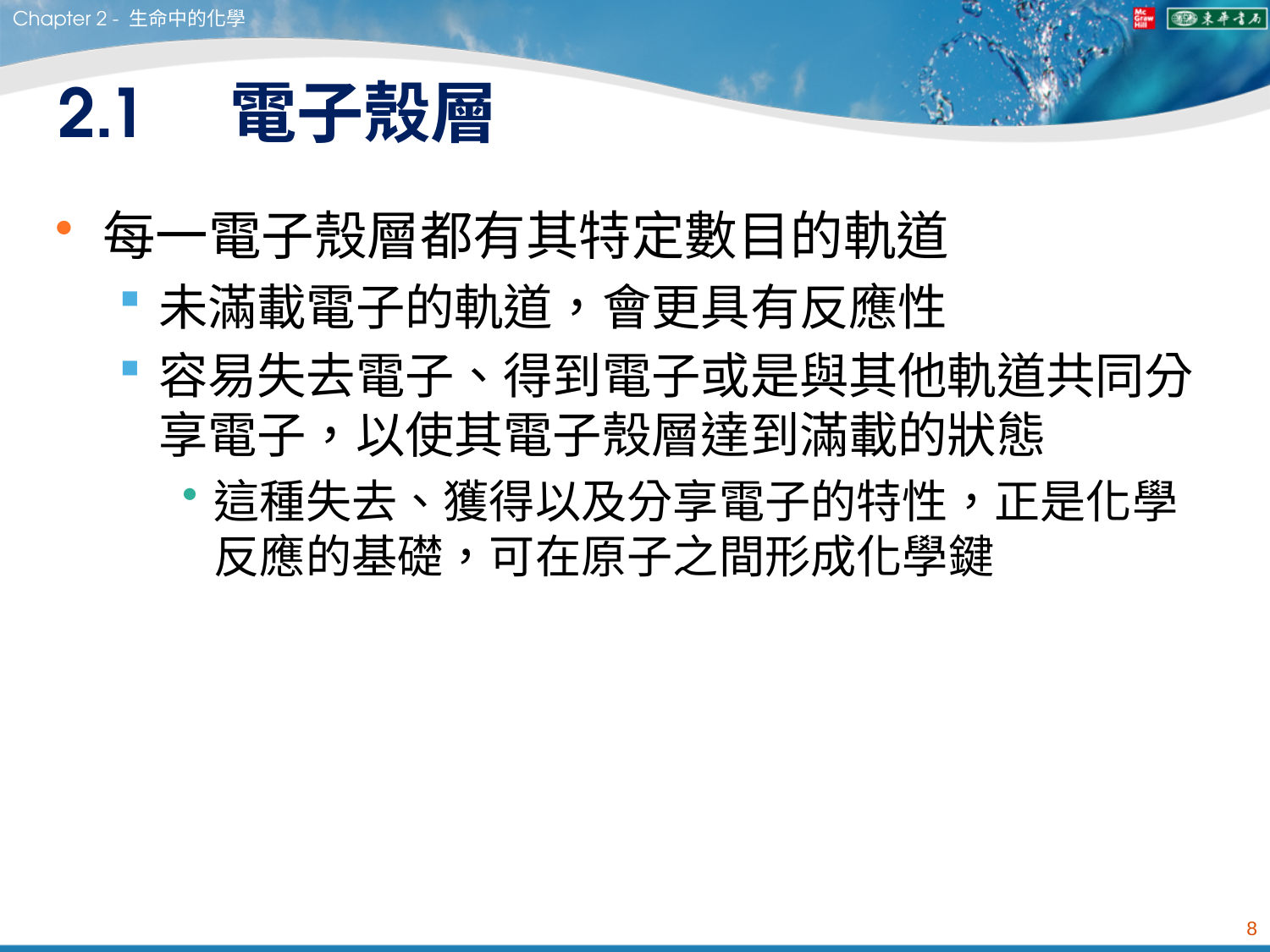

Chapter 2 - 生命中的化學
# 2.1　電子殼層
每一電子殼層都有其特定數目的軌道
未滿載電子的軌道，會更具有反應性
容易失去電子、得到電子或是與其他軌道共同分享電子，以使其電子殼層達到滿載的狀態
這種失去、獲得以及分享電子的特性，正是化學反應的基礎，可在原子之間形成化學鍵
8